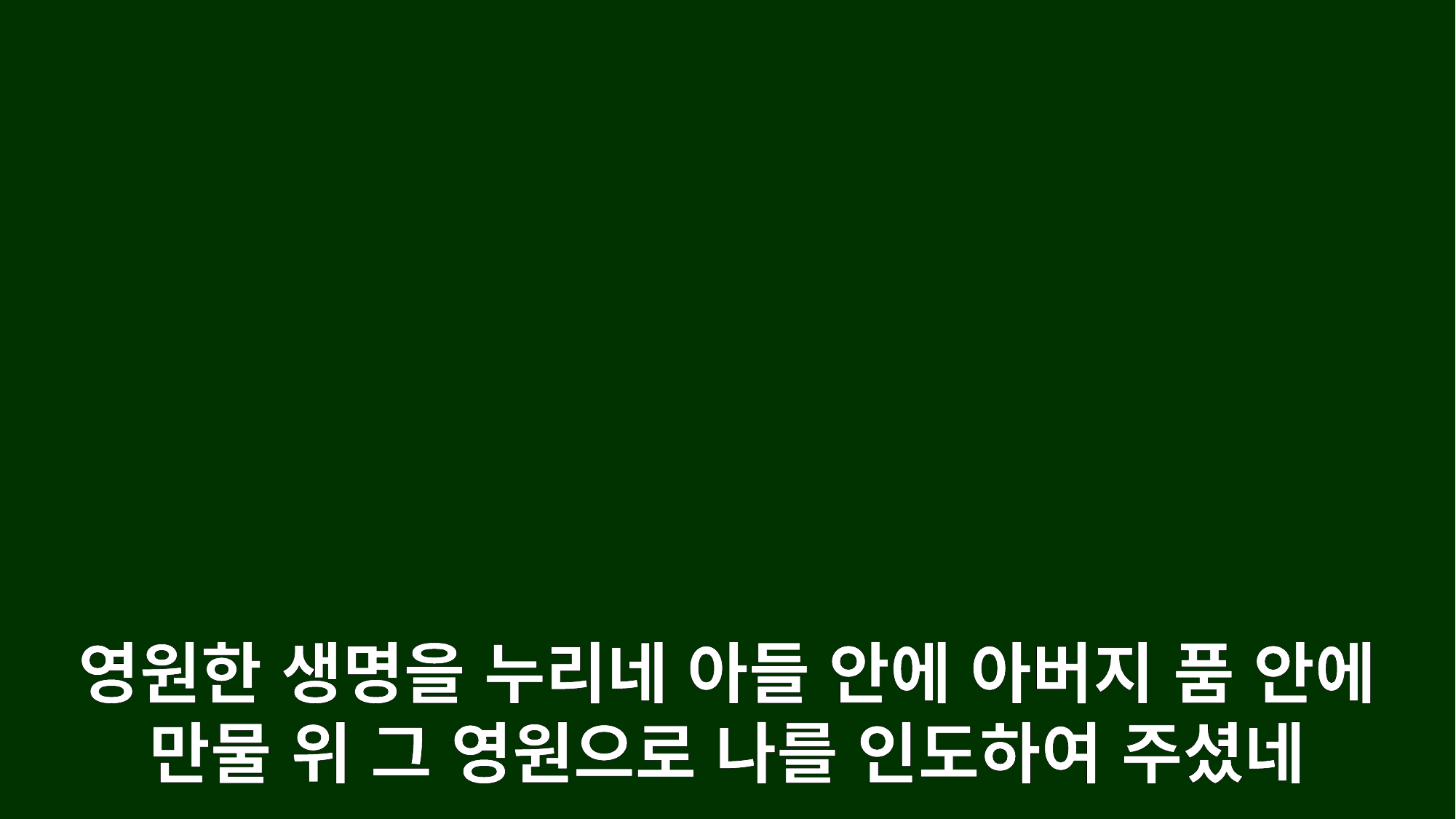

영원한 생명을 누리네 아들 안에 아버지 품 안에
만물 위 그 영원으로 나를 인도하여 주셨네